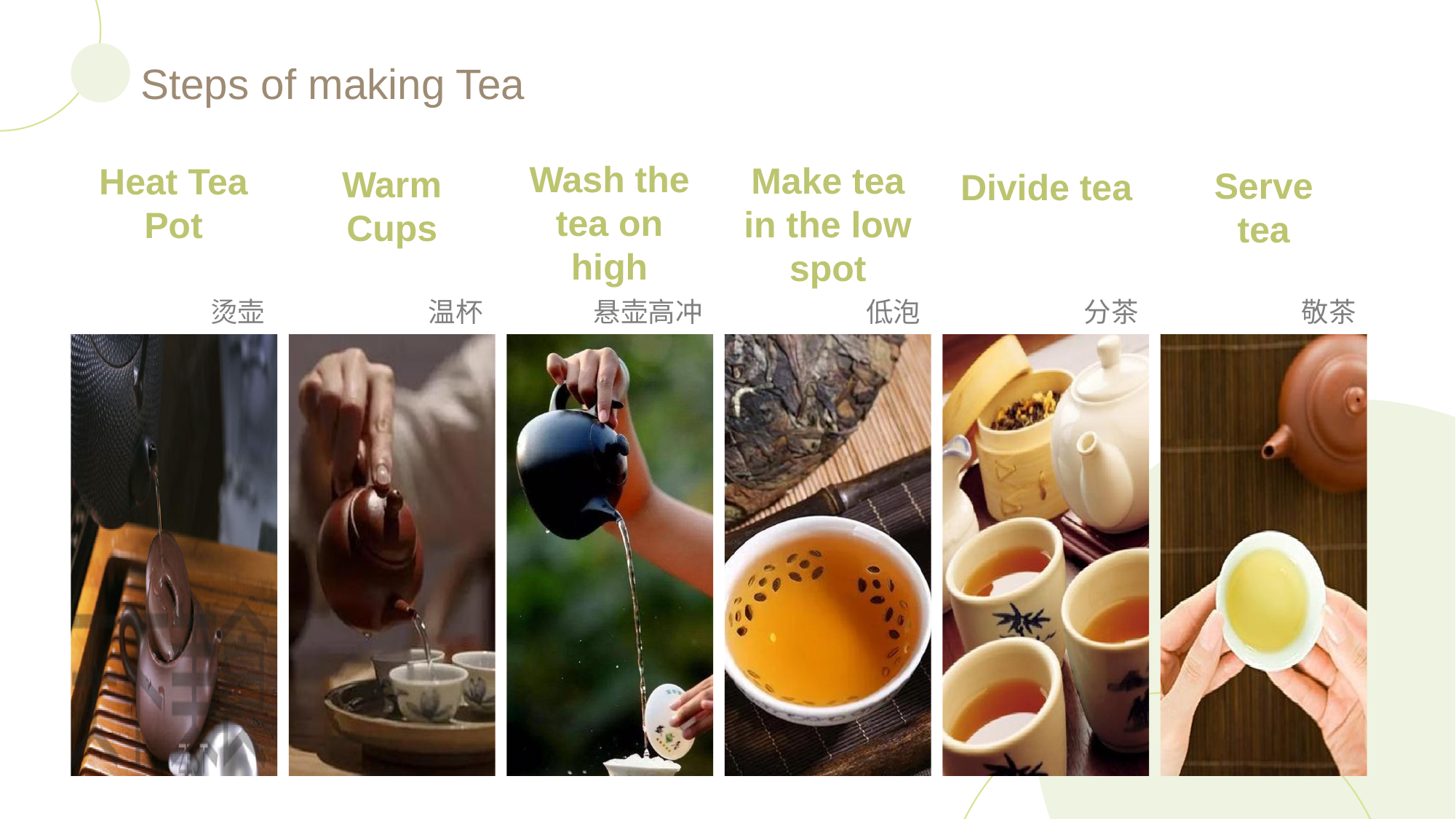

Steps of making Tea
Wash the tea on high
Make tea in the low spot
Heat Tea Pot
Warm Cups
Serve
tea
Divide tea

烫壶
温杯
悬壶高冲
低泡
分茶
敬茶